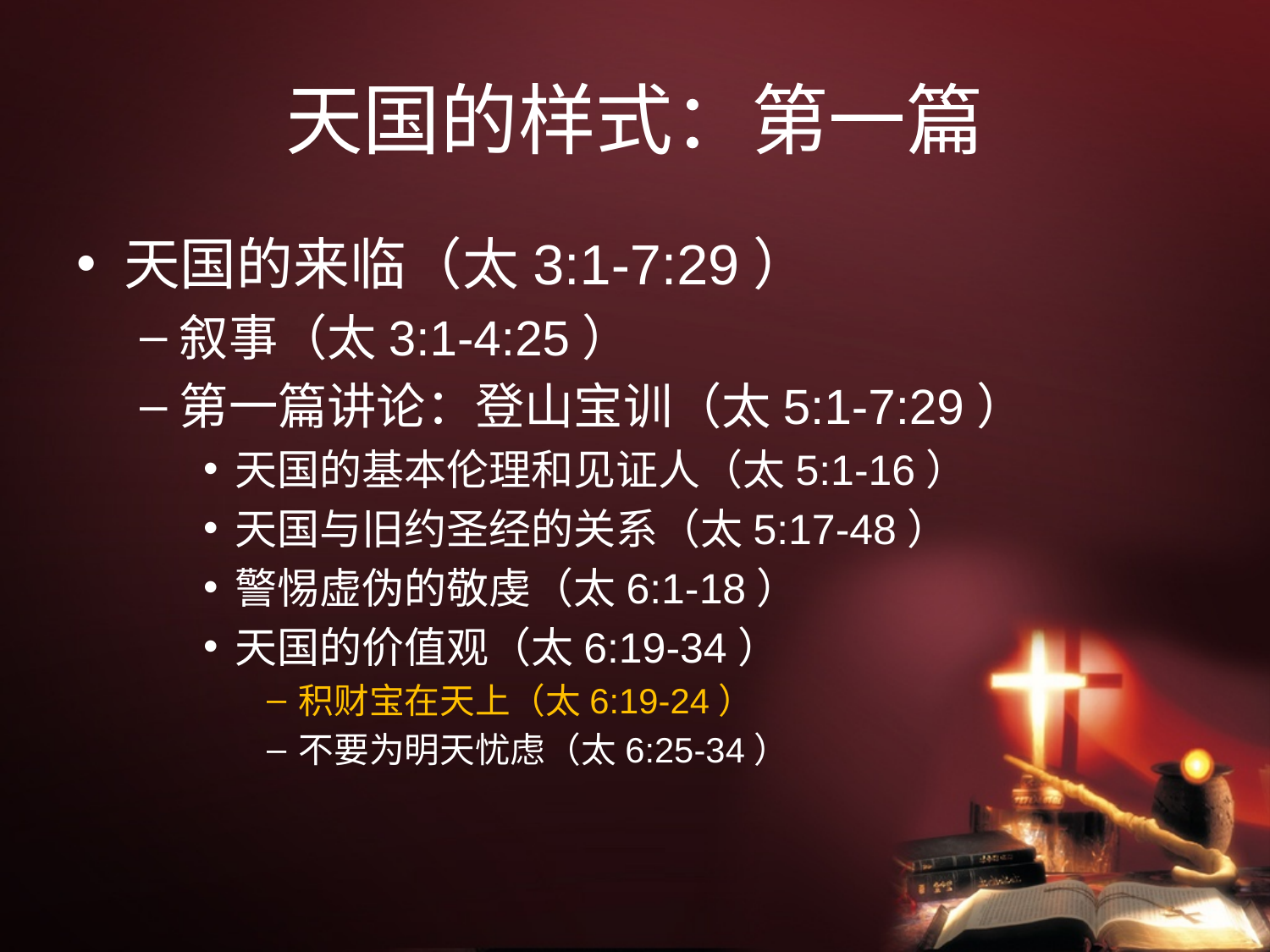

# 天国的样式：第一篇
天国的来临（太3:1-7:29）
叙事（太3:1-4:25）
第一篇讲论：登山宝训（太5:1-7:29）
天国的基本伦理和见证人（太5:1-16）
天国与旧约圣经的关系（太5:17-48）
警惕虚伪的敬虔（太6:1-18）
天国的价值观（太6:19-34）
积财宝在天上（太6:19-24）
不要为明天忧虑（太6:25-34）